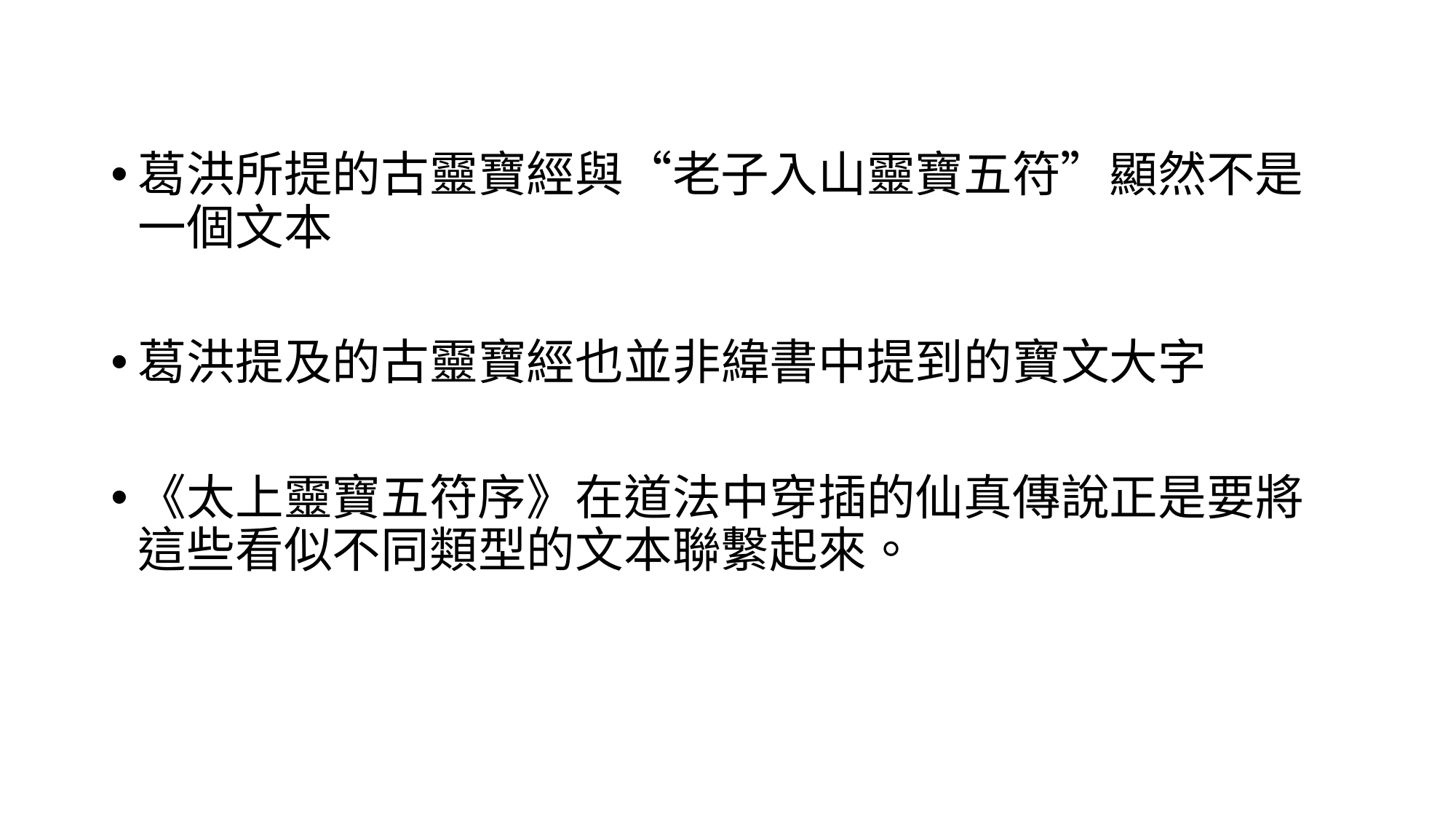

葛洪所提的古靈寶經與“老子入山靈寶五符”顯然不是一個文本

葛洪提及的古靈寶經也並非緯書中提到的寶文大字

《太上靈寶五符序》在道法中穿插的仙真傳說正是要將這些看似不同類型的文本聯繫起來。